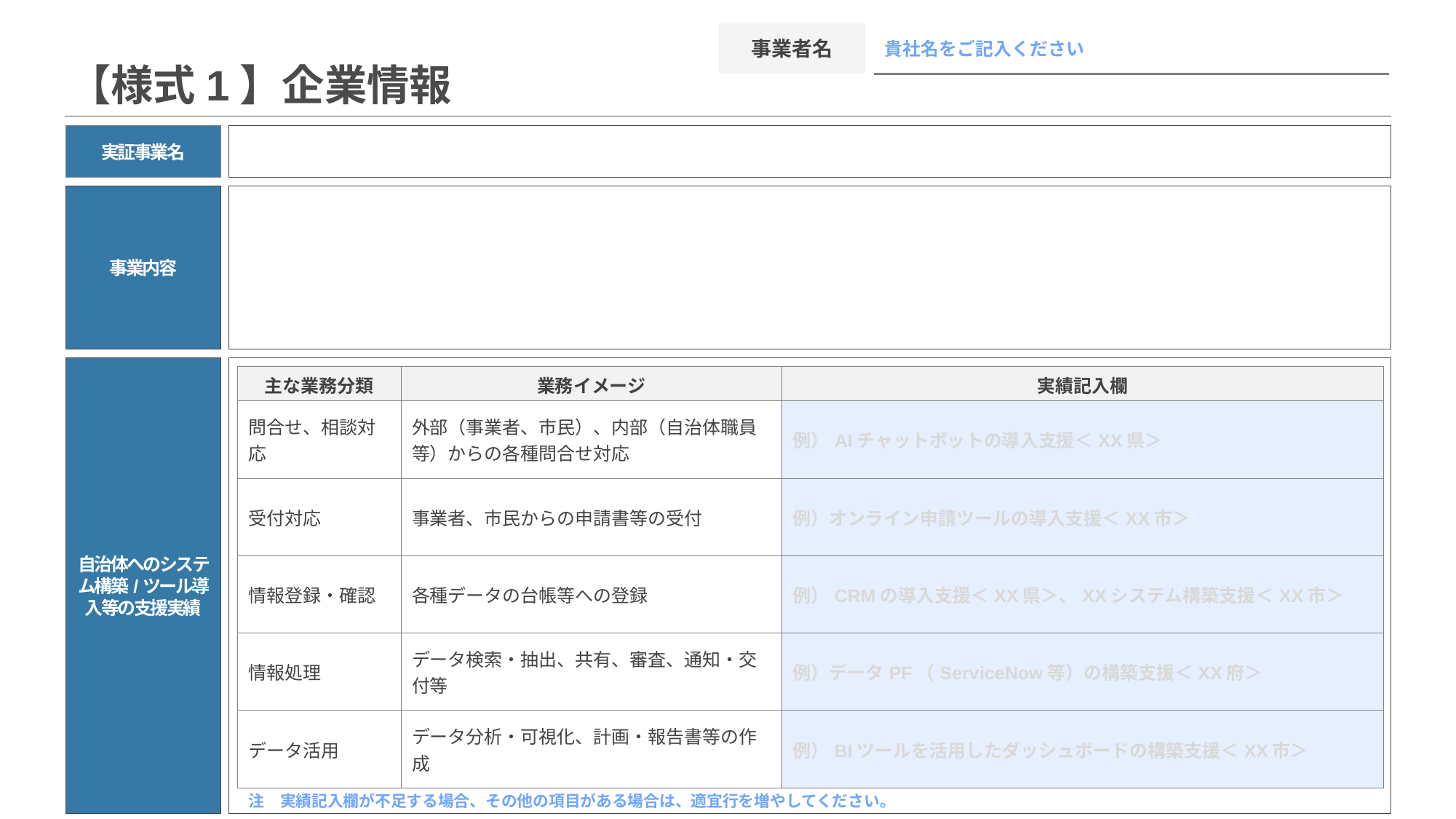

事業者名
貴社名をご記入ください
# 【様式1】企業情報
実証事業名

事業内容

自治体へのシステム構築/ツール導入等の支援実績

| 主な業務分類 | 業務イメージ | 実績記入欄 |
| --- | --- | --- |
| 問合せ、相談対応 | 外部（事業者、市民）、内部（自治体職員等）からの各種問合せ対応 | 例）AIチャットボットの導入支援＜XX県＞ |
| 受付対応 | 事業者、市民からの申請書等の受付 | 例）オンライン申請ツールの導入支援＜XX市＞ |
| 情報登録・確認 | 各種データの台帳等への登録 | 例）CRMの導入支援＜XX県＞、XXシステム構築支援＜XX市＞ |
| 情報処理 | データ検索・抽出、共有、審査、通知・交付等 | 例）データPF（ServiceNow等）の構築支援＜XX府＞ |
| データ活用 | データ分析・可視化、計画・報告書等の作成 | 例）BIツールを活用したダッシュボードの構築支援＜XX市＞ |
注　実績記入欄が不足する場合、その他の項目がある場合は、適宜行を増やしてください。